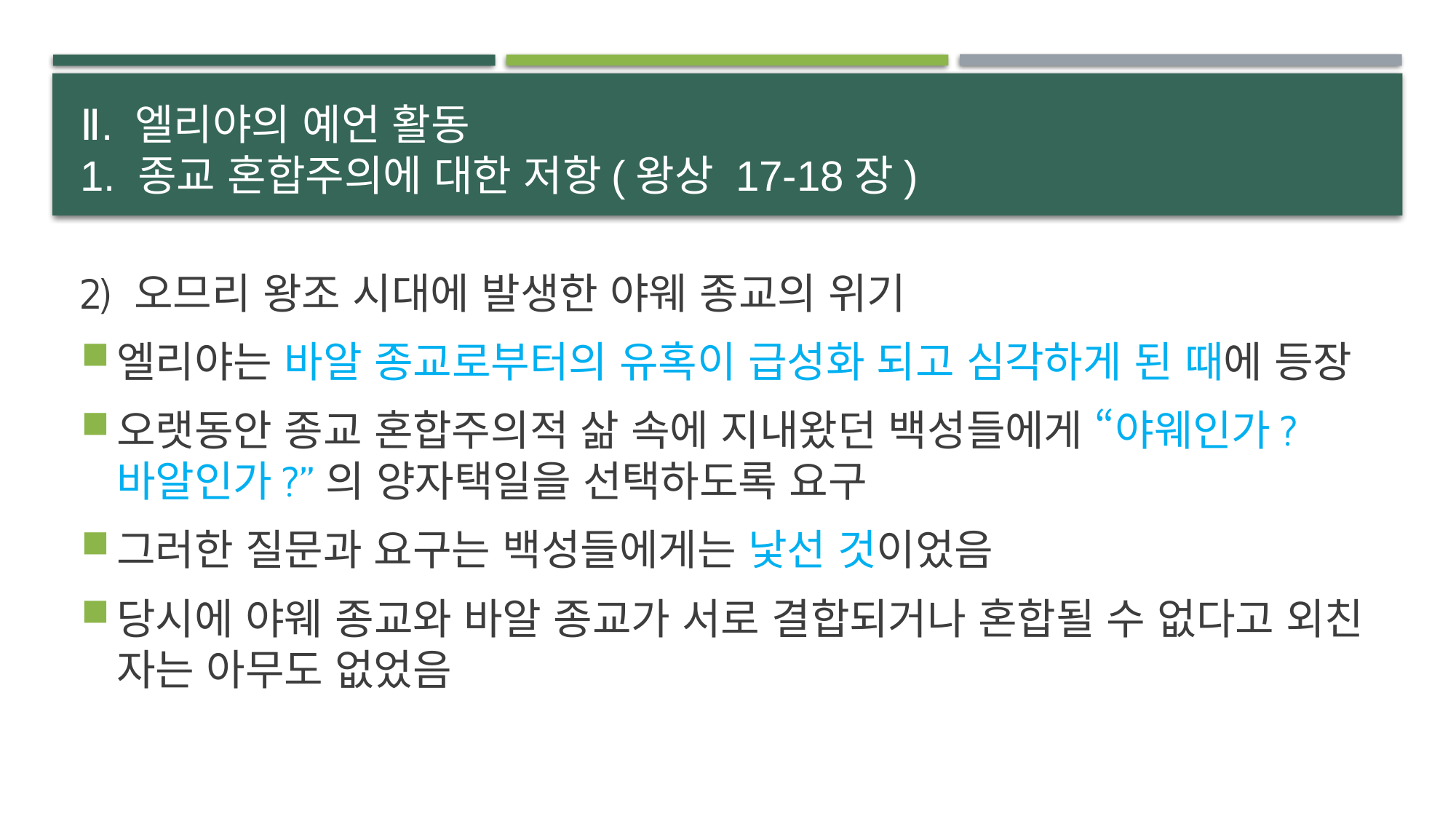

# Ⅱ. 엘리야의 예언 활동 1. 종교 혼합주의에 대한 저항(왕상 17-18장)
2) 오므리 왕조 시대에 발생한 야웨 종교의 위기
엘리야는 바알 종교로부터의 유혹이 급성화 되고 심각하게 된 때에 등장
오랫동안 종교 혼합주의적 삶 속에 지내왔던 백성들에게 “야웨인가? 바알인가?”의 양자택일을 선택하도록 요구
그러한 질문과 요구는 백성들에게는 낯선 것이었음
당시에 야웨 종교와 바알 종교가 서로 결합되거나 혼합될 수 없다고 외친 자는 아무도 없었음